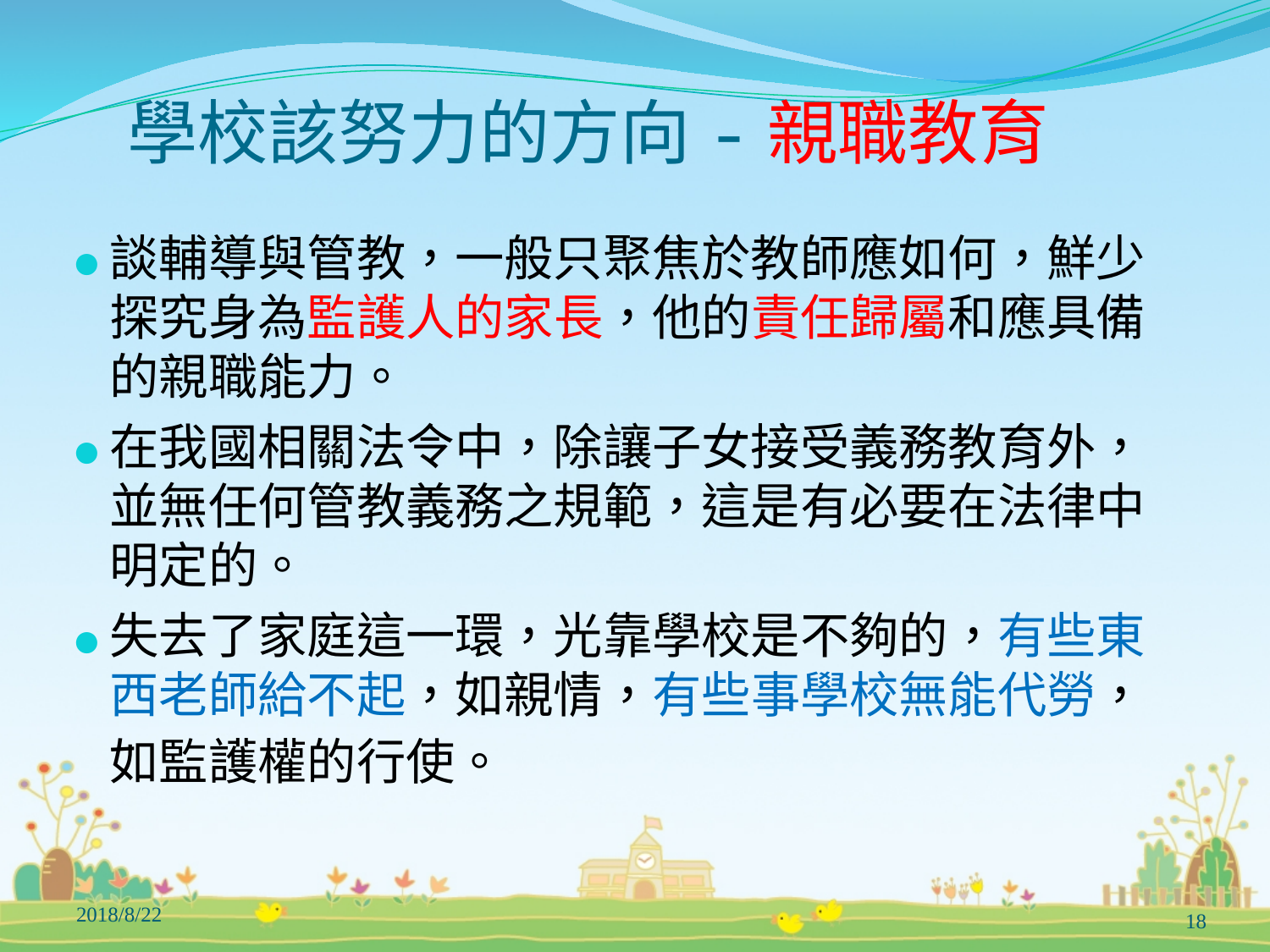

# 學校該努力的方向-親職教育
談輔導與管教，一般只聚焦於教師應如何，鮮少探究身為監護人的家長，他的責任歸屬和應具備的親職能力。
在我國相關法令中，除讓子女接受義務教育外，並無任何管教義務之規範，這是有必要在法律中明定的。
失去了家庭這一環，光靠學校是不夠的，有些東西老師給不起，如親情，有些事學校無能代勞，如監護權的行使。
2018/8/22
18